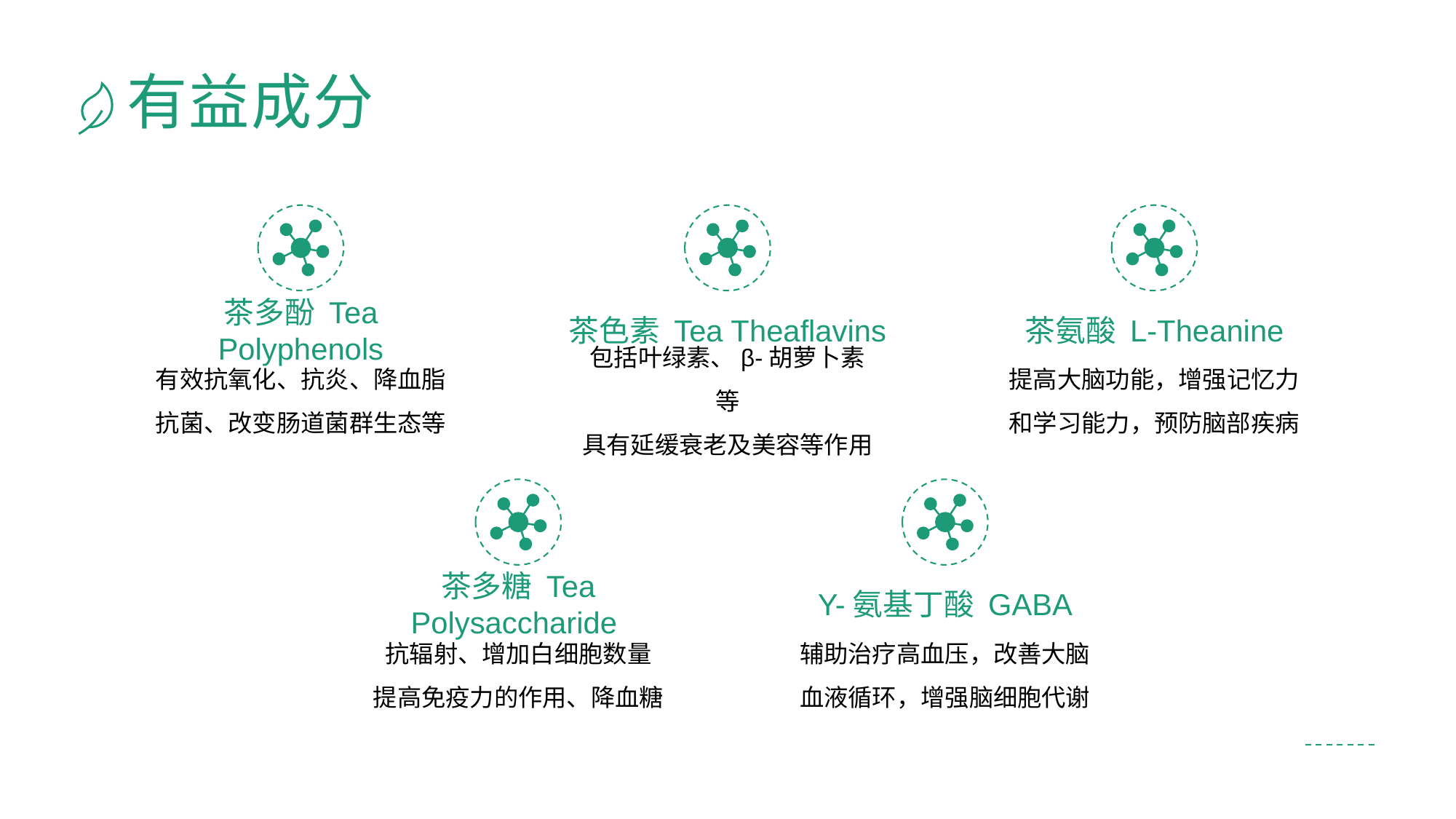

# 有益成分

茶多酚 Tea Polyphenols
茶色素 Tea Theaflavins
茶氨酸 L-Theanine
有效抗氧化、抗炎、降血脂
抗菌、改变肠道菌群生态等
包括叶绿素、β-胡萝卜素等
具有延缓衰老及美容等作用
提高大脑功能，增强记忆力和学习能力，预防脑部疾病

茶多糖 Tea Polysaccharide
Υ-氨基丁酸 GABA
抗辐射、增加白细胞数量
提高免疫力的作用、降血糖
辅助治疗高血压，改善大脑血液循环，增强脑细胞代谢